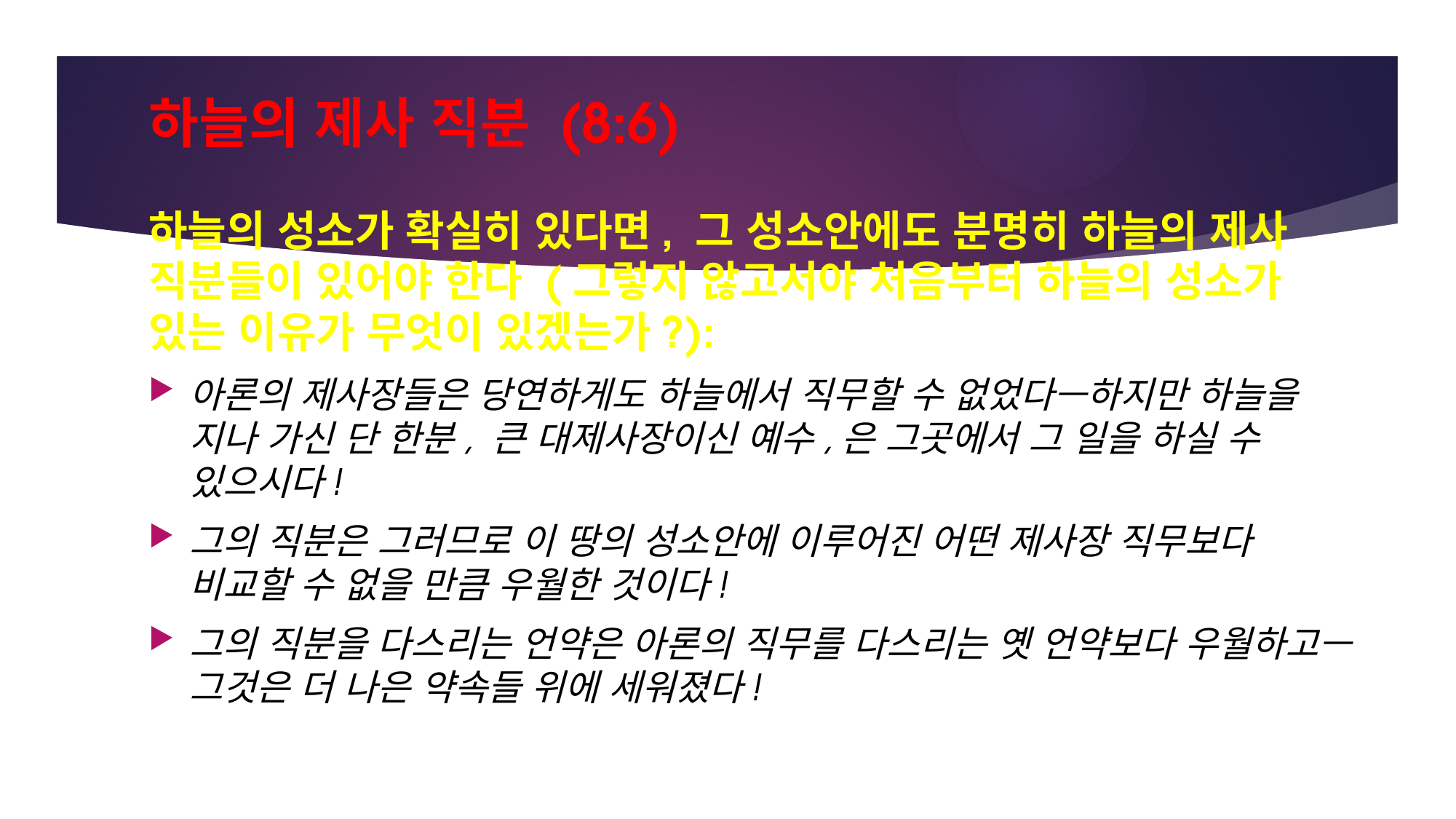

# 하늘의 제사 직분 (8:6)
하늘의 성소가 확실히 있다면, 그 성소안에도 분명히 하늘의 제사 직분들이 있어야 한다 (그렇지 않고서야 처음부터 하늘의 성소가 있는 이유가 무엇이 있겠는가?):
아론의 제사장들은 당연하게도 하늘에서 직무할 수 없었다—하지만 하늘을 지나 가신 단 한분, 큰 대제사장이신 예수,은 그곳에서 그 일을 하실 수 있으시다!
그의 직분은 그러므로 이 땅의 성소안에 이루어진 어떤 제사장 직무보다 비교할 수 없을 만큼 우월한 것이다!
그의 직분을 다스리는 언약은 아론의 직무를 다스리는 옛 언약보다 우월하고—그것은 더 나은 약속들 위에 세워졌다!